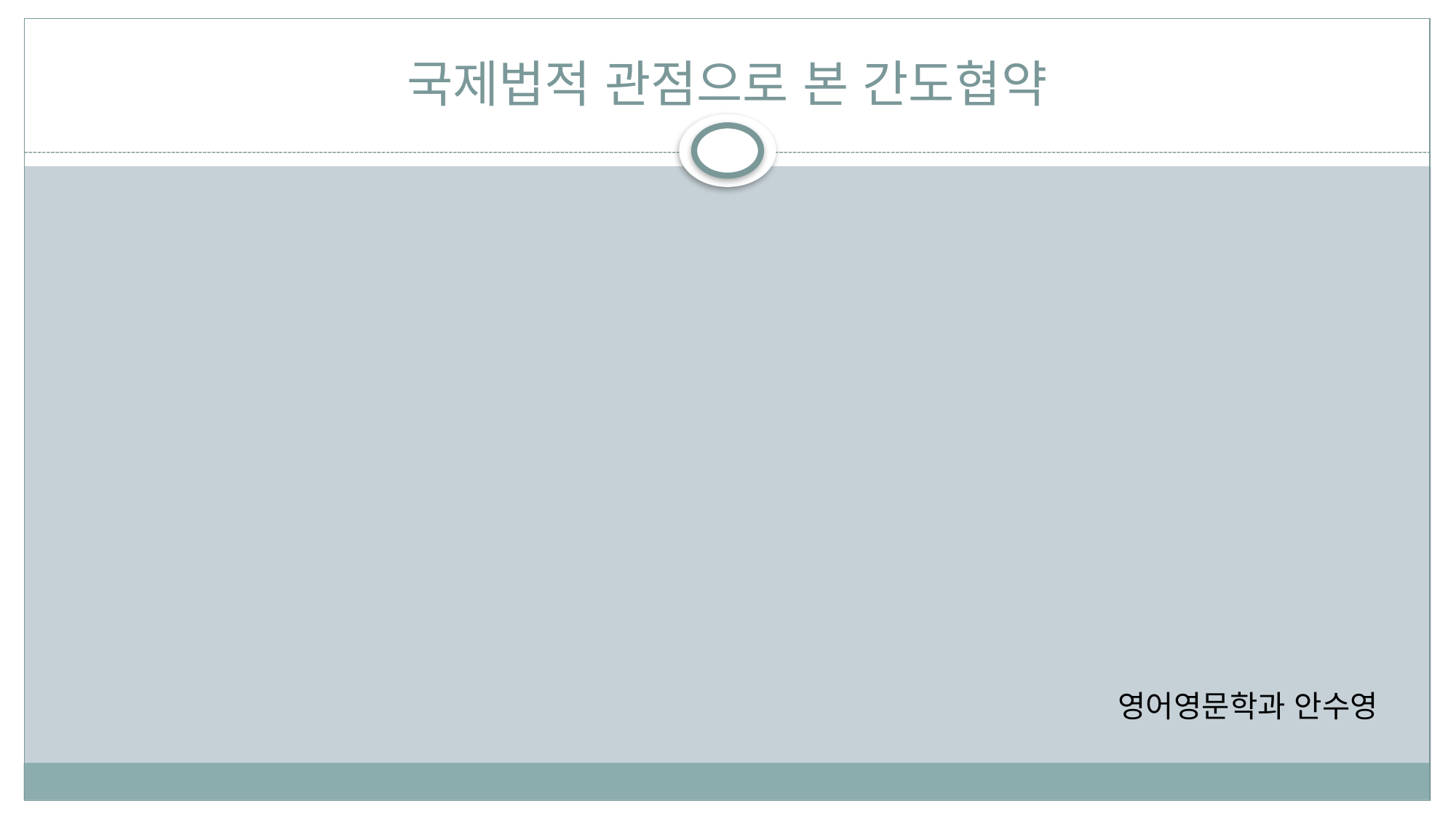

# 국제법적 관점으로 본 간도협약
영어영문학과 안수영